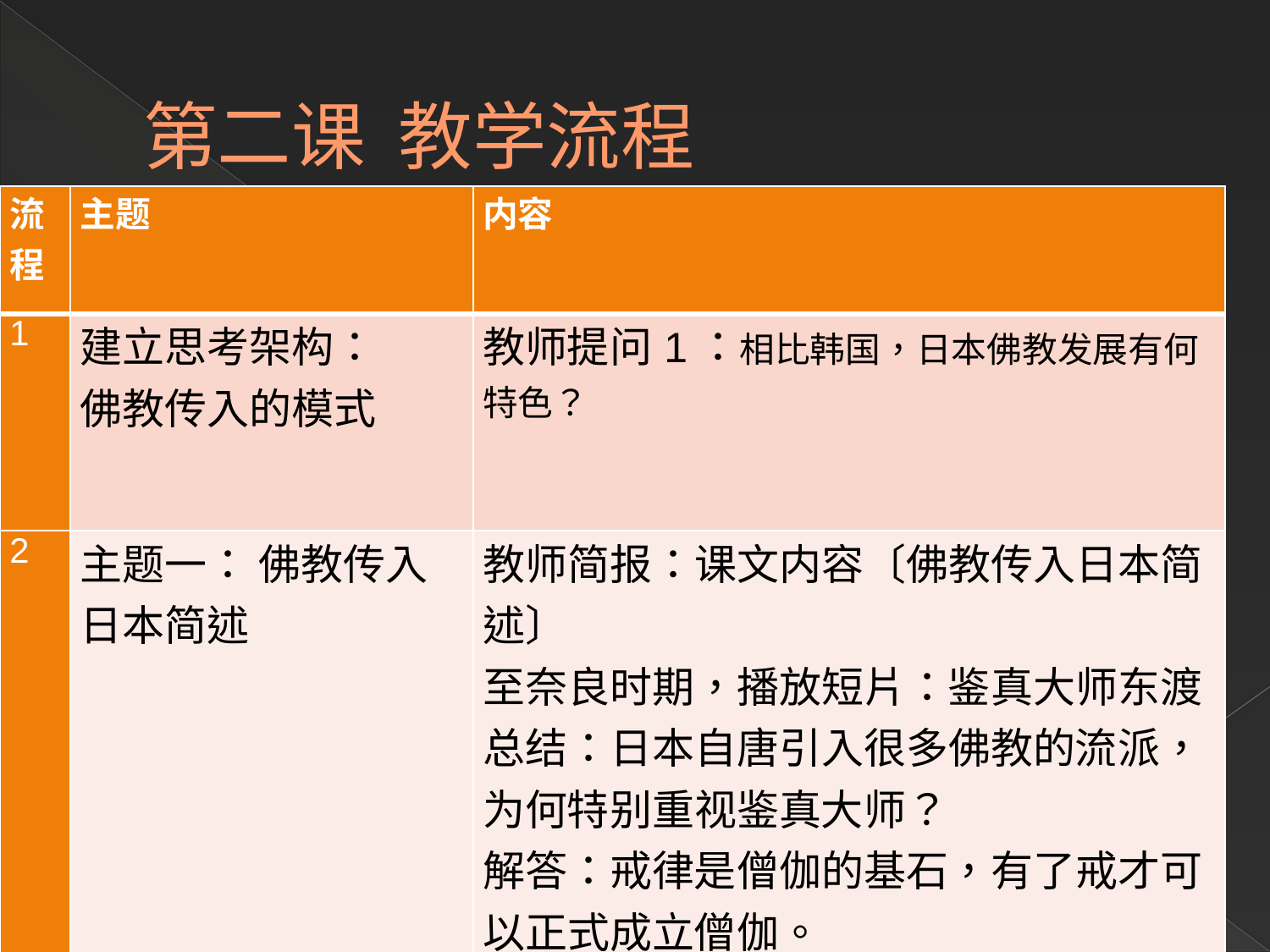

# 第二课  教学流程
| 流程 | 主题 | 内容 |
| --- | --- | --- |
| 1 | 建立思考架构： 佛教传入的模式 | 教师提问1：相比韩国，日本佛教发展有何特色？ |
| 2 | 主题一： 佛教传入日本简述 | 教师简报：课文内容〔佛教传入日本简述〕 至奈良时期，播放短片：鉴真大师东渡 总结：日本自唐引入很多佛教的流派，为何特别重视鉴真大师？ 解答：戒律是僧伽的基石，有了戒才可以正式成立僧伽。 |